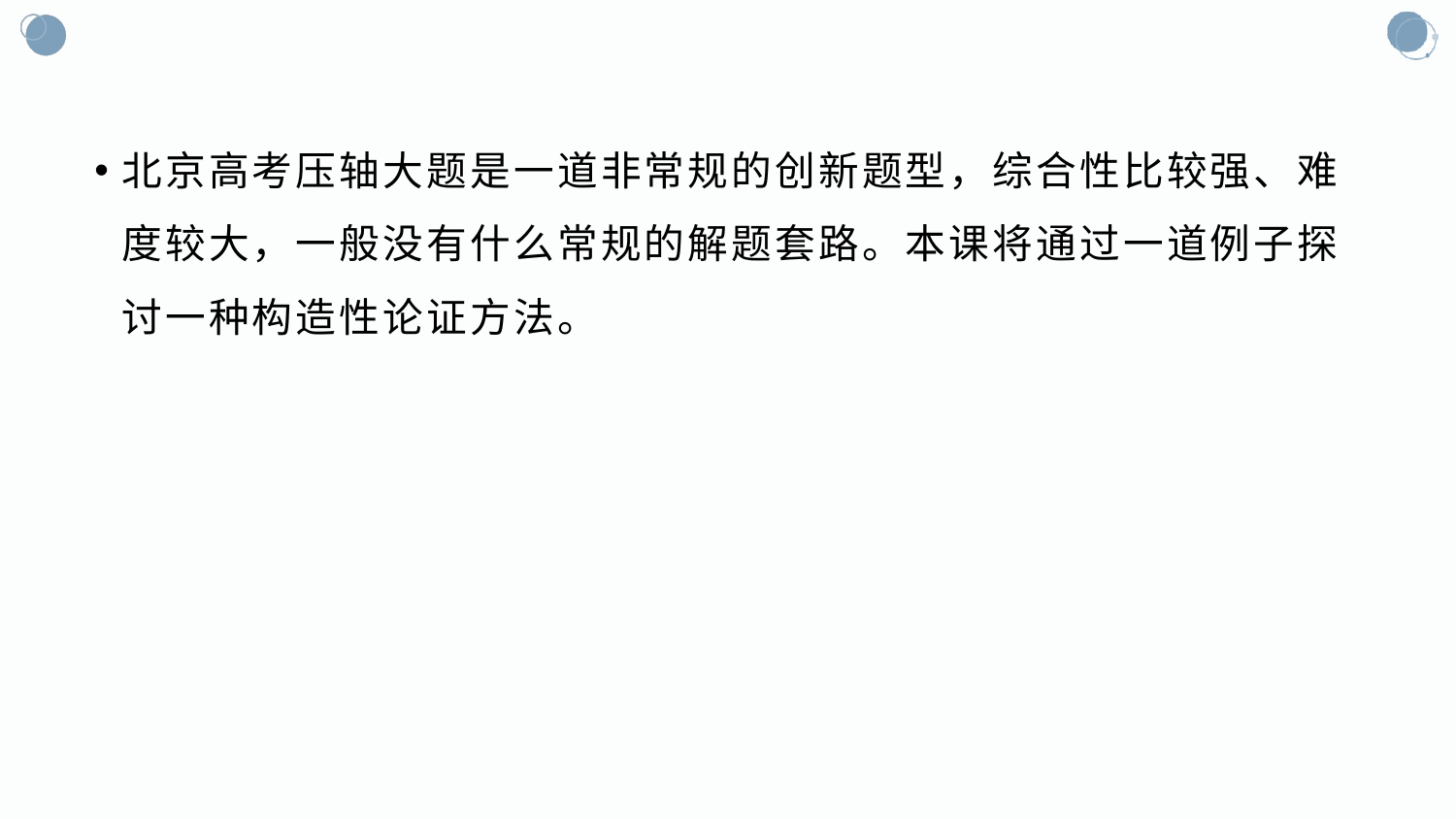

北京高考压轴大题是一道非常规的创新题型，综合性比较强、难度较大，一般没有什么常规的解题套路。本课将通过一道例子探讨一种构造性论证方法。